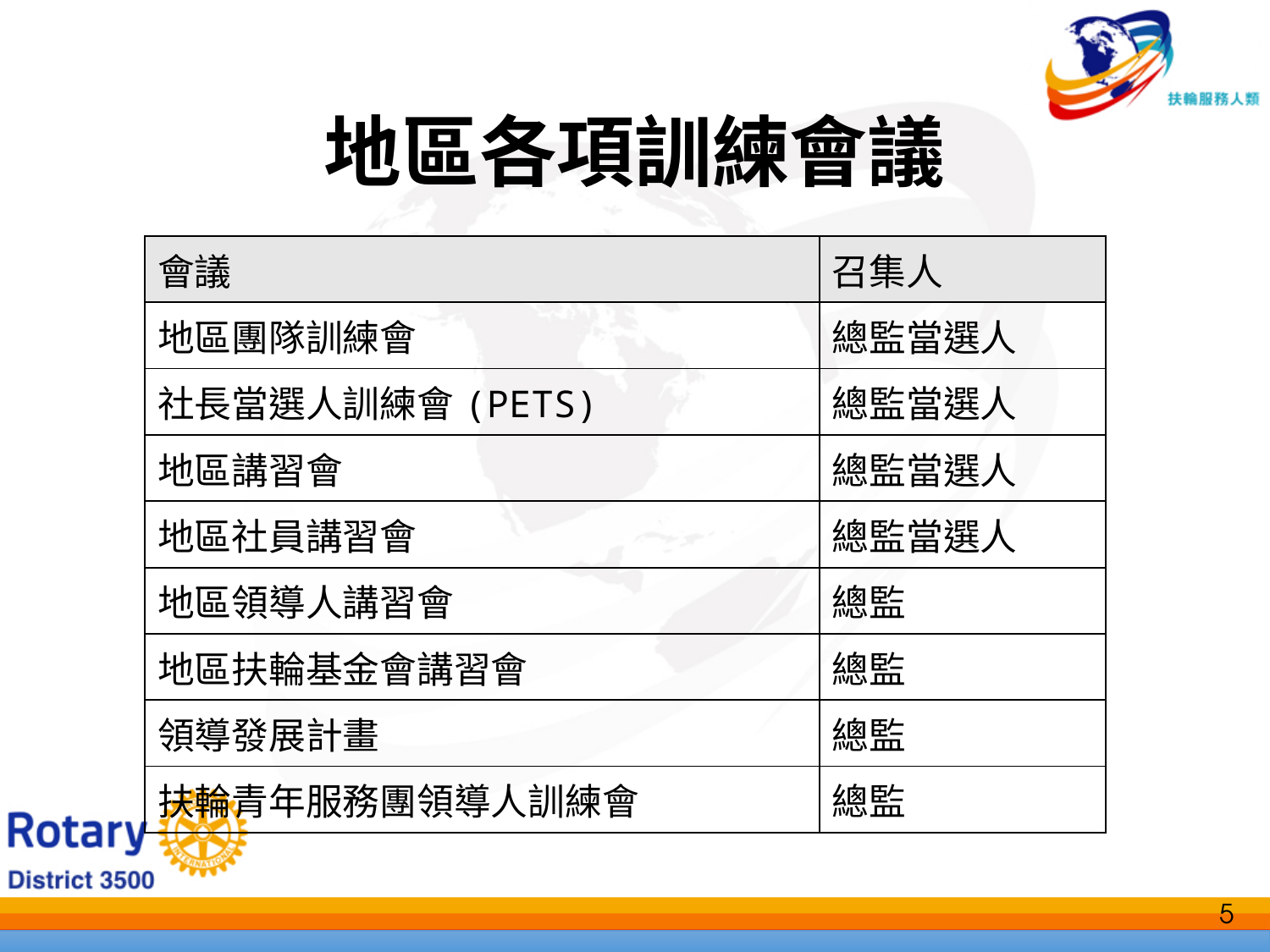

地區各項訓練會議
| 會議 | 召集人 |
| --- | --- |
| 地區團隊訓練會 | 總監當選人 |
| 社長當選人訓練會(PETS) | 總監當選人 |
| 地區講習會 | 總監當選人 |
| 地區社員講習會 | 總監當選人 |
| 地區領導人講習會 | 總監 |
| 地區扶輪基金會講習會 | 總監 |
| 領導發展計畫 | 總監 |
| 扶輪青年服務團領導人訓練會 | 總監 |